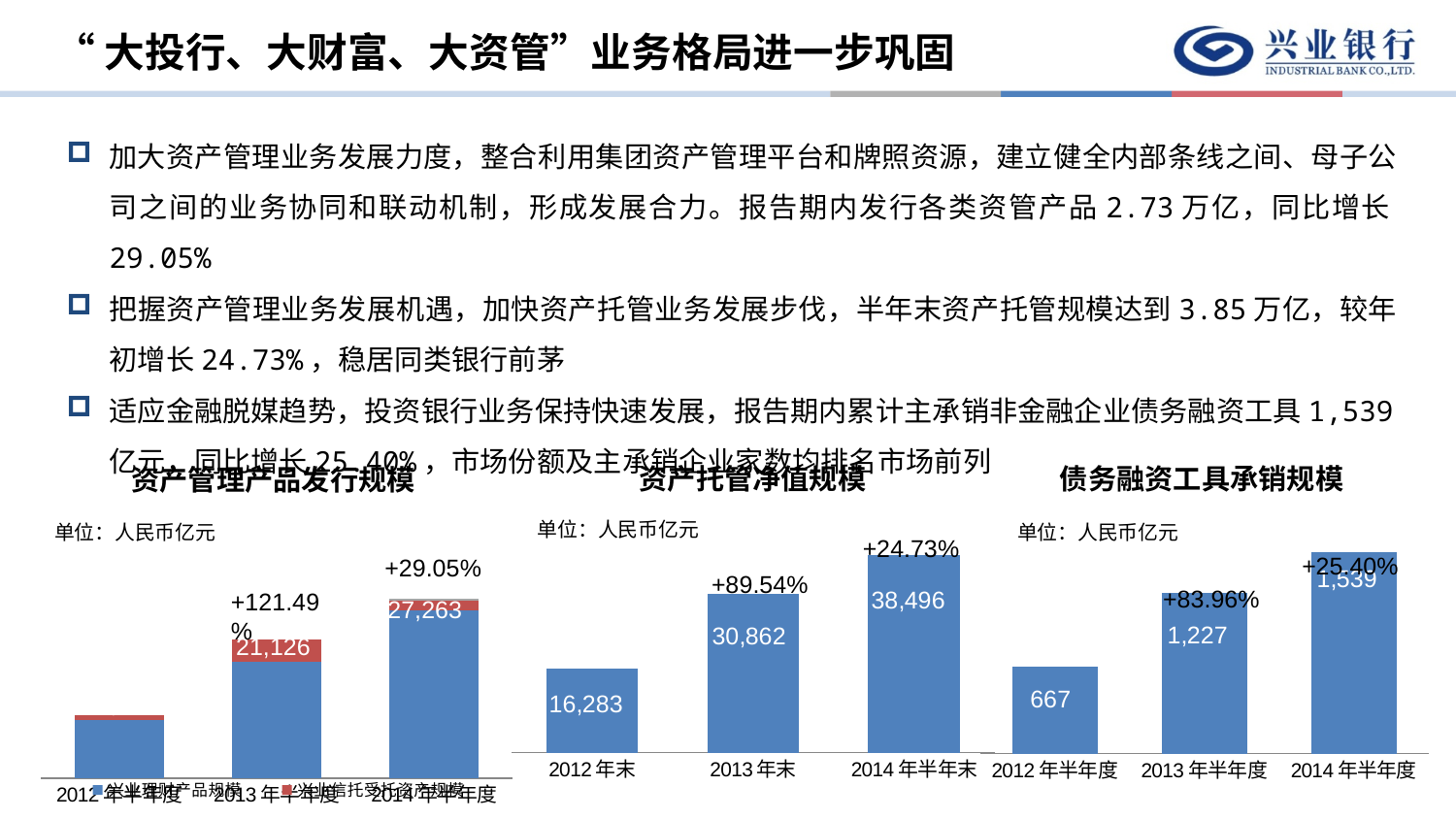

“大投行、大财富、大资管”业务格局进一步巩固
加大资产管理业务发展力度，整合利用集团资产管理平台和牌照资源，建立健全内部条线之间、母子公司之间的业务协同和联动机制，形成发展合力。报告期内发行各类资管产品2.73万亿，同比增长29.05%
把握资产管理业务发展机遇，加快资产托管业务发展步伐，半年末资产托管规模达到3.85万亿，较年初增长24.73%，稳居同类银行前茅
适应金融脱媒趋势，投资银行业务保持快速发展，报告期内累计主承销非金融企业债务融资工具1,539亿元，同比增长25.40%，市场份额及主承销企业家数均排名市场前列
债务融资工具承销规模
资产托管净值规模
资产管理产品发行规模

### Chart

| Category | 资产托管净值规模 |
|---|---|
| 2012年末 | 16282.55 |
| 2013年末 | 30862.09 |
| 2014年半年末 | 38496.0 |
单位：人民币亿元

### Chart

| Category | 债务融资工具承销规模 |
|---|---|
| 2012年半年度 | 667.13 |
| 2013年半年度 | 1227.26 |
| 2014年半年度 | 1538.97 |
单位：人民币亿元
单位：人民币亿元

### Chart

| Category | 兴业理财产品规模 | 兴业信托受托资产规模 | 兴业基金管理规模 |
|---|---|---|---|
| 2012年半年度 | 8762.29 | 775.89 | None |
| 2013年半年度 | 17625.609999999957 | 3500.48 | 0.0 |
| 2014年半年度 | 25435.01 | 1540.23 | 288.5299999999997 |
+24.73%
+25.40%
+29.05%
+89.54%
+83.96%
+121.49%
27,263
21,126
7,775
9,538